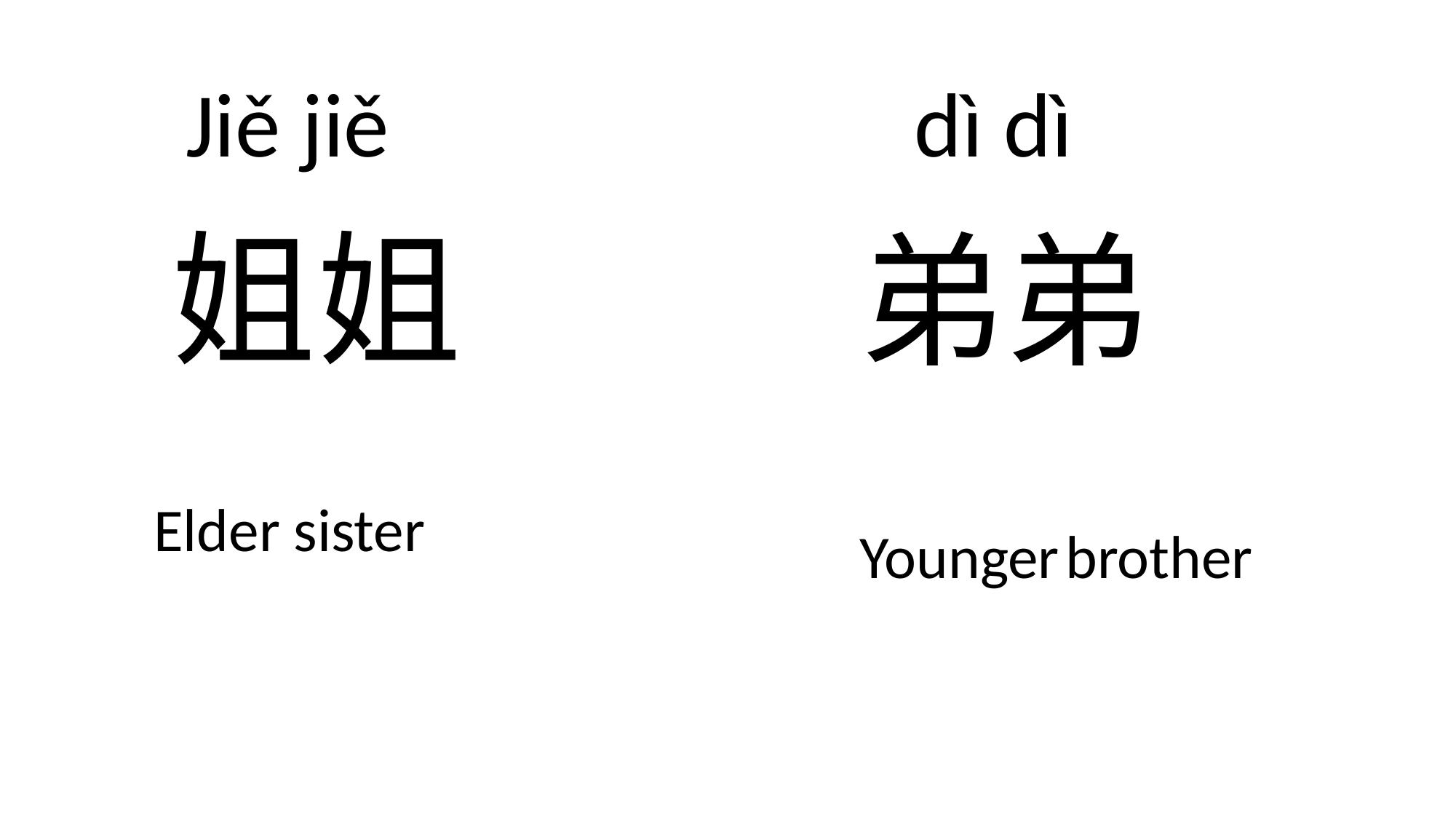

dì dì
Jiě jiě
姐姐
弟弟
Elder sister
Younger brother